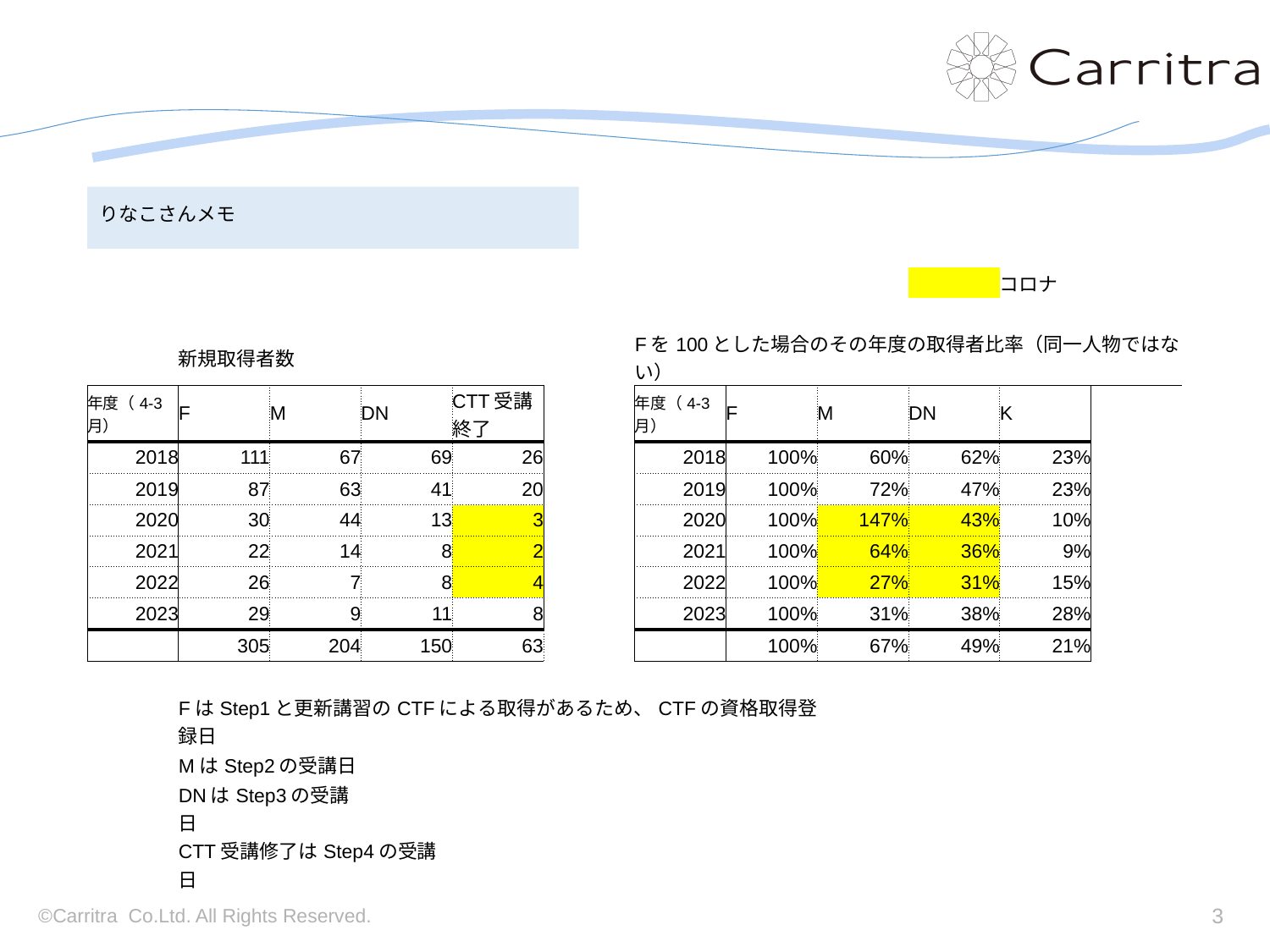

#
りなこさんメモ
|  |  |  |  |  |  |  |  |  |  | コロナ |  |
| --- | --- | --- | --- | --- | --- | --- | --- | --- | --- | --- | --- |
|  |  |  |  |  |  |  |  |  |  |  |  |
|  | 新規取得者数 |  |  |  |  | Fを100とした場合のその年度の取得者比率（同一人物ではない） |  |  |  |  |  |
| 年度（4-3月） | F | M | DN | CTT受講終了 |  | 年度（4-3月） | F | M | DN | K |  |
| 2018 | 111 | 67 | 69 | 26 |  | 2018 | 100% | 60% | 62% | 23% |  |
| 2019 | 87 | 63 | 41 | 20 |  | 2019 | 100% | 72% | 47% | 23% |  |
| 2020 | 30 | 44 | 13 | 3 |  | 2020 | 100% | 147% | 43% | 10% |  |
| 2021 | 22 | 14 | 8 | 2 |  | 2021 | 100% | 64% | 36% | 9% |  |
| 2022 | 26 | 7 | 8 | 4 |  | 2022 | 100% | 27% | 31% | 15% |  |
| 2023 | 29 | 9 | 11 | 8 |  | 2023 | 100% | 31% | 38% | 28% |  |
|  | 305 | 204 | 150 | 63 |  |  | 100% | 67% | 49% | 21% |  |
|  |  |  |  |  |  |  |  |  |  |  |  |
|  | FはStep1と更新講習のCTFによる取得があるため、CTFの資格取得登録日 |  |  |  |  |  |  |  |  |  |  |
|  | MはStep2の受講日 |  |  |  |  |  |  |  |  |  |  |
|  | DNはStep3の受講日 |  |  |  |  |  |  |  |  |  |  |
|  | CTT受講修了はStep4の受講日 |  |  |  |  |  |  |  |  |  |  |
|  |  |  |  |  |  |  |  |  |  |  |  |
©Carritra  Co.Ltd. All Rights Reserved.
3